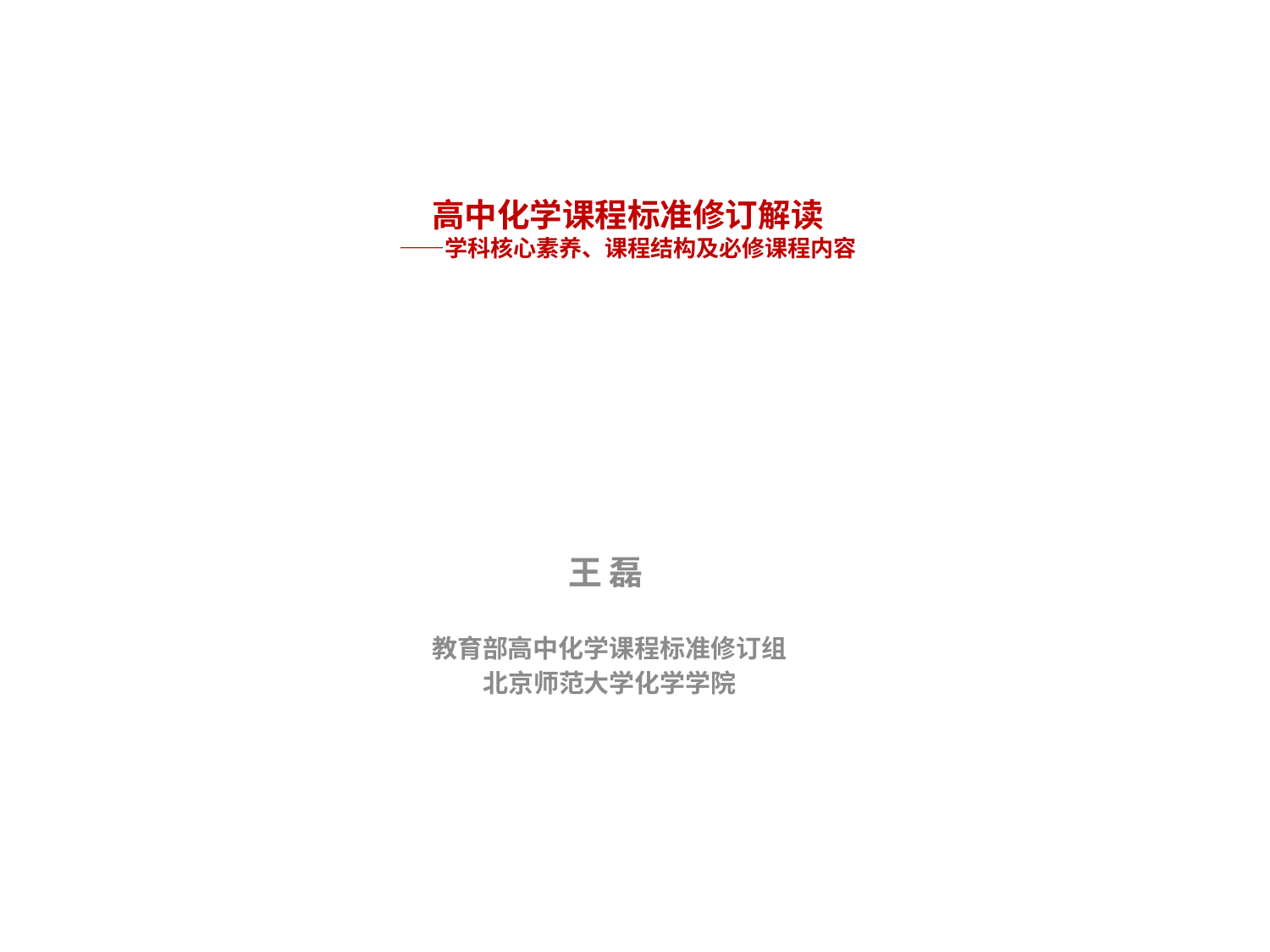

# 高中化学课程标准修订解读 ——学科核心素养、课程结构及必修课程内容

王 磊

教育部高中化学课程标准修订组
北京师范大学化学学院